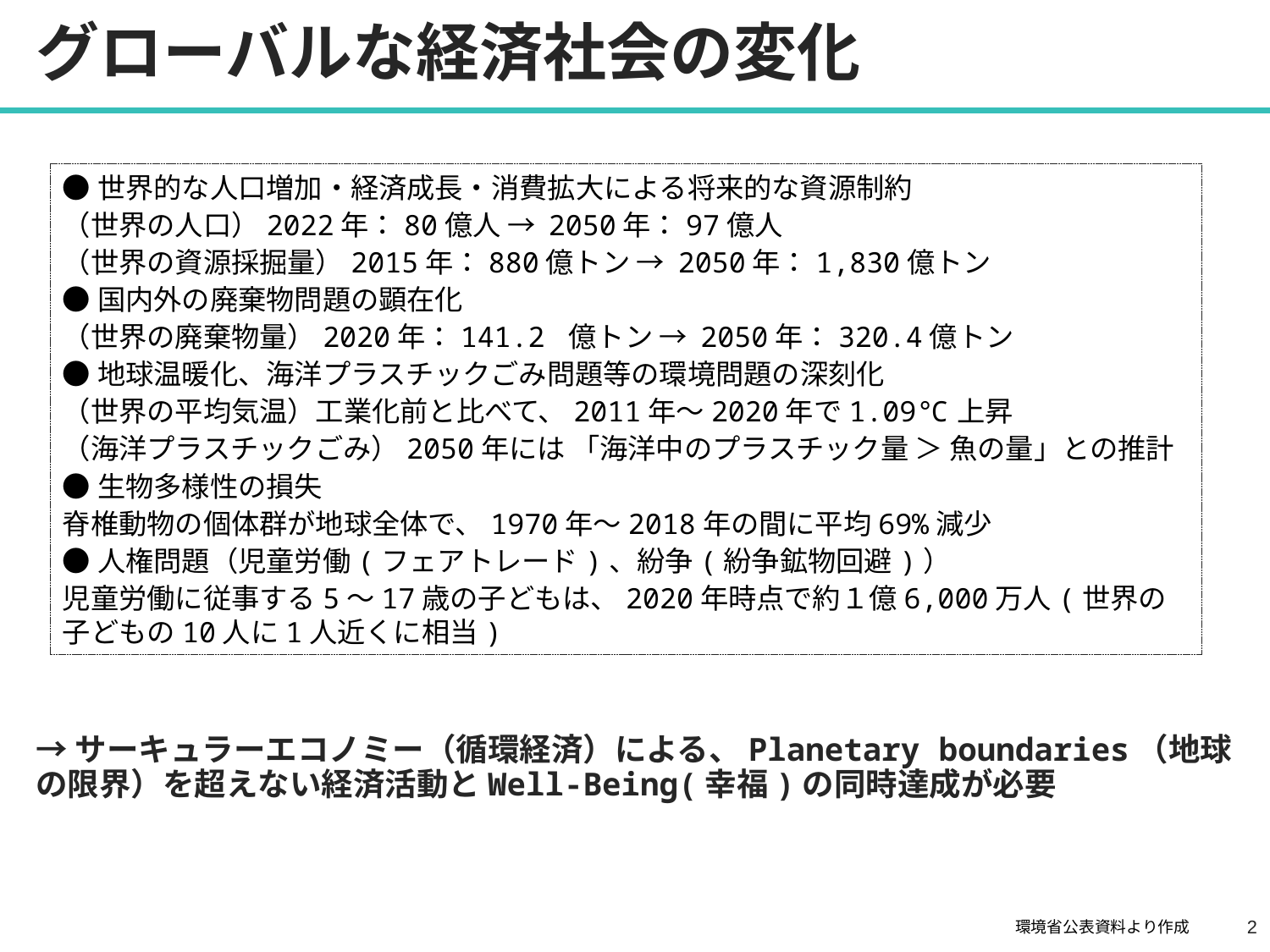

# グローバルな経済社会の変化
●世界的な人口増加・経済成長・消費拡大による将来的な資源制約
（世界の人口）2022年：80億人 → 2050年：97億人
（世界の資源採掘量）2015年：880億トン → 2050年：1,830億トン
●国内外の廃棄物問題の顕在化
（世界の廃棄物量）2020年：141.2 億トン → 2050年：320.4億トン
●地球温暖化、海洋プラスチックごみ問題等の環境問題の深刻化
（世界の平均気温）工業化前と比べて、2011年～2020年で1.09℃上昇
（海洋プラスチックごみ）2050年には 「海洋中のプラスチック量 ＞ 魚の量」との推計
●生物多様性の損失
脊椎動物の個体群が地球全体で、1970年～2018年の間に平均69%減少
●人権問題（児童労働(フェアトレード)、紛争(紛争鉱物回避)）
児童労働に従事する5～17歳の子どもは、2020年時点で約１億6,000万人(世界の子どもの10人に1人近くに相当)
→サーキュラーエコノミー（循環経済）による、Planetary boundaries（地球の限界）を超えない経済活動とWell-Being(幸福)の同時達成が必要
2
環境省公表資料より作成